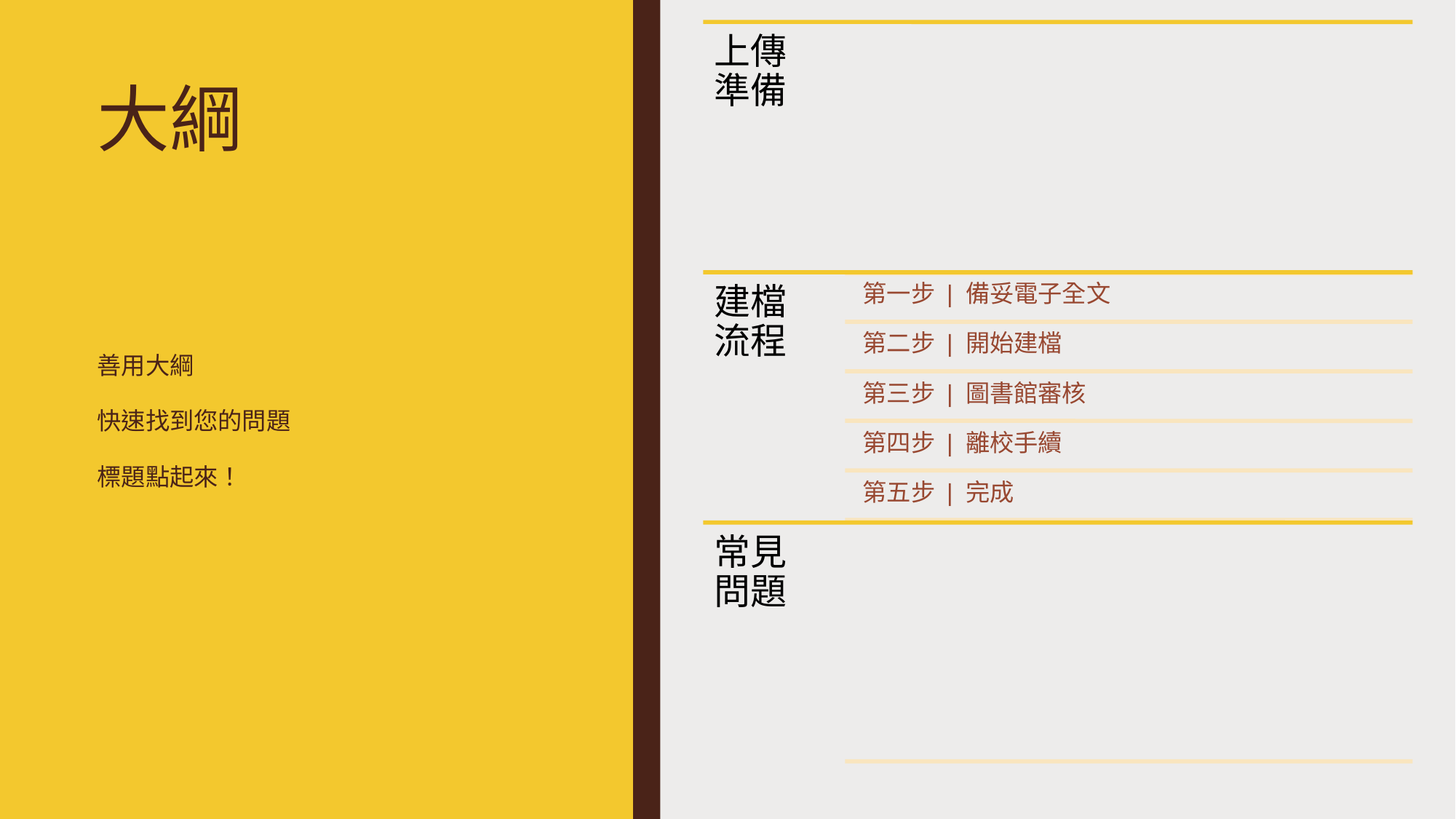

上傳
準備

建檔
流程
第一步 | 備妥電子全文
第二步 | 開始建檔
第三步 | 圖書館審核
第四步 | 離校手續
第五步 | 完成
常見
問題

# 大綱
善用大綱
快速找到您的問題
標題點起來！